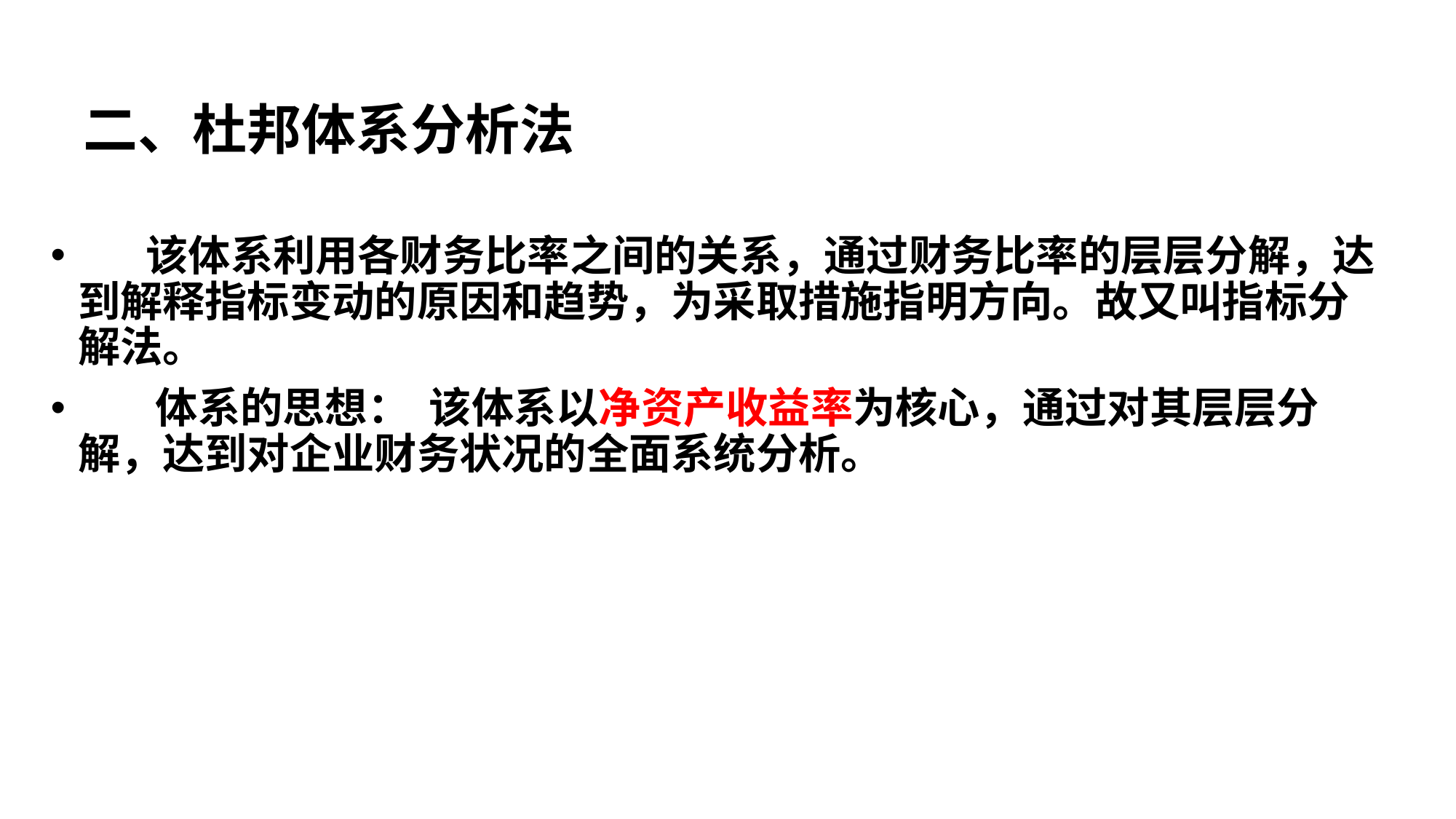

# 二、杜邦体系分析法
      该体系利用各财务比率之间的关系，通过财务比率的层层分解，达到解释指标变动的原因和趋势，为采取措施指明方向。故又叫指标分解法。
       体系的思想：  该体系以净资产收益率为核心，通过对其层层分解，达到对企业财务状况的全面系统分析。